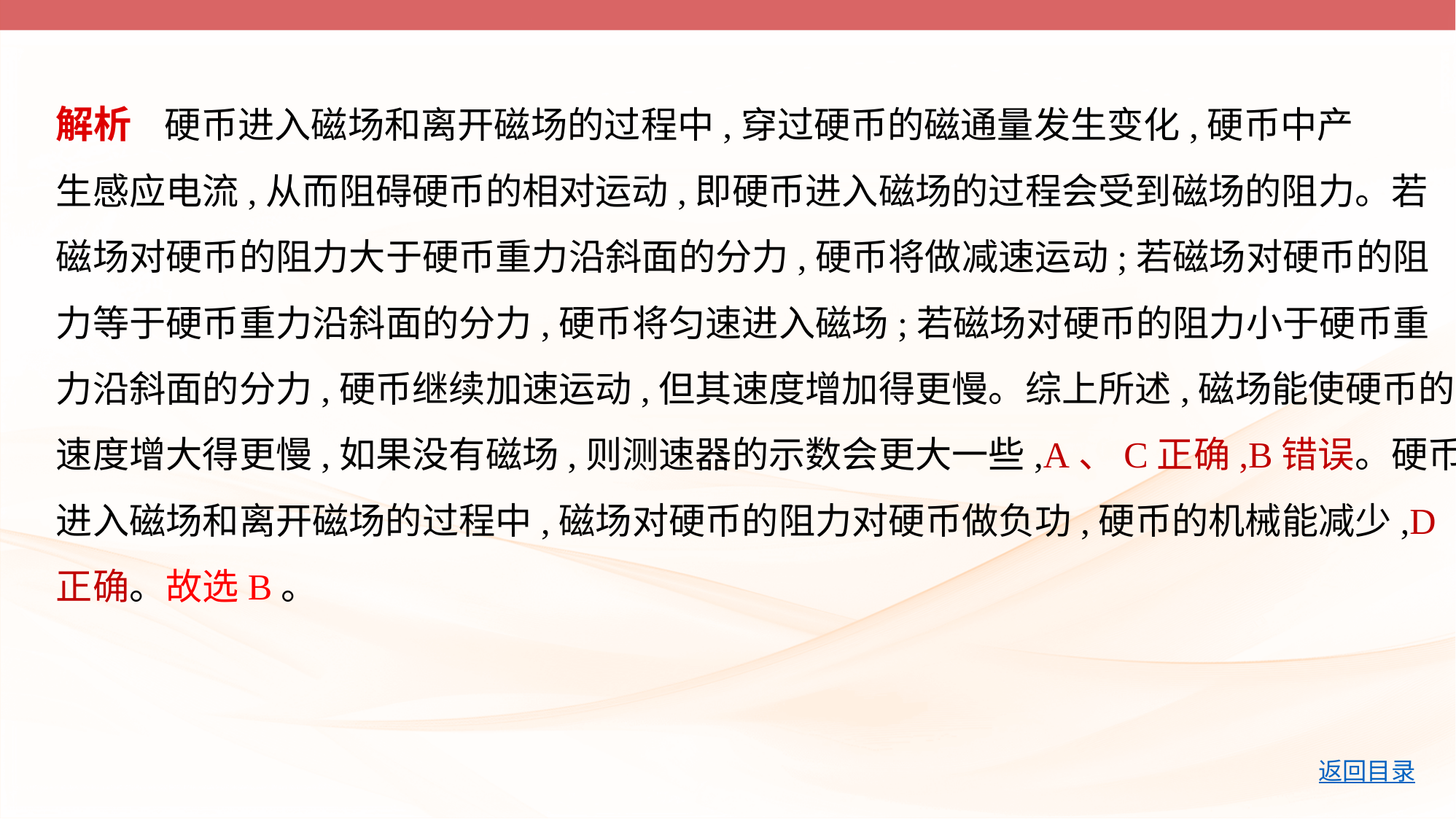

解析    硬币进入磁场和离开磁场的过程中,穿过硬币的磁通量发生变化,硬币中产
生感应电流,从而阻碍硬币的相对运动,即硬币进入磁场的过程会受到磁场的阻力。若
磁场对硬币的阻力大于硬币重力沿斜面的分力,硬币将做减速运动;若磁场对硬币的阻
力等于硬币重力沿斜面的分力,硬币将匀速进入磁场;若磁场对硬币的阻力小于硬币重
力沿斜面的分力,硬币继续加速运动,但其速度增加得更慢。综上所述,磁场能使硬币的
速度增大得更慢,如果没有磁场,则测速器的示数会更大一些,A、C正确,B错误。硬币
进入磁场和离开磁场的过程中,磁场对硬币的阻力对硬币做负功,硬币的机械能减少,D
正确。故选B。